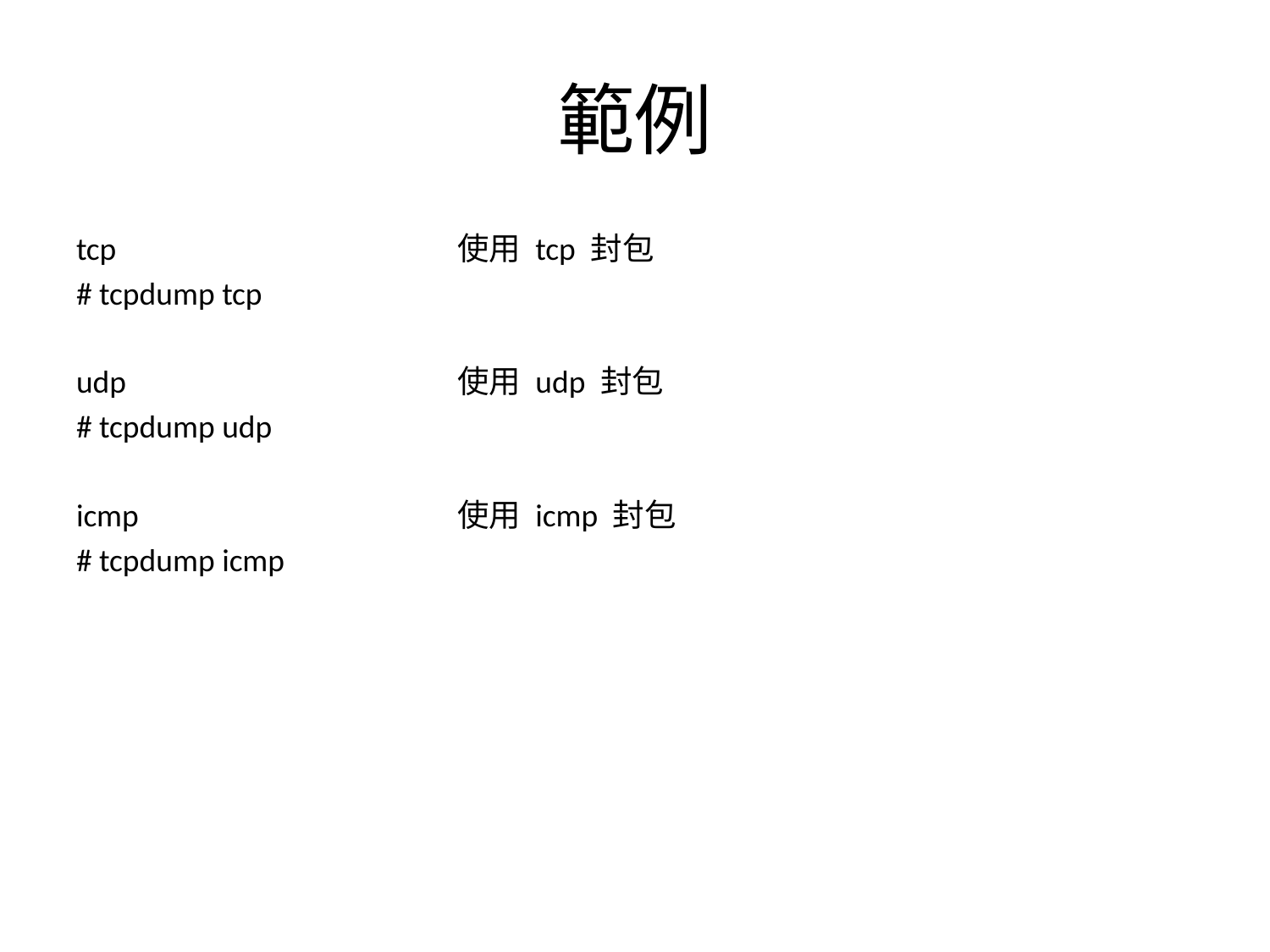

# 範例
tcp			使用 tcp 封包
# tcpdump tcp

udp			使用 udp 封包
# tcpdump udp

icmp			使用 icmp 封包
# tcpdump icmp